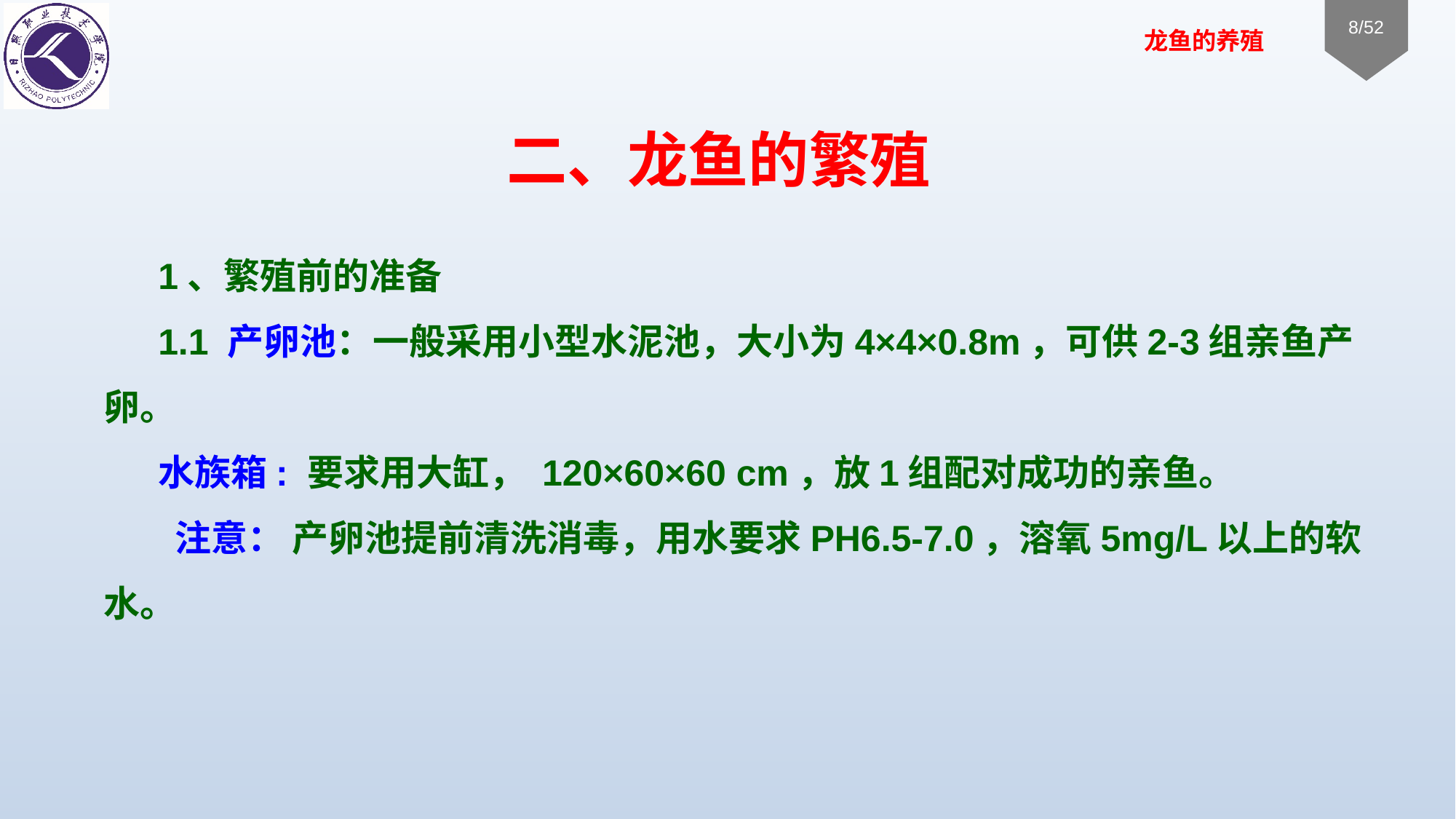

# 二、龙鱼的繁殖
1、繁殖前的准备
1.1 产卵池：一般采用小型水泥池，大小为4×4×0.8m，可供2-3组亲鱼产卵。
水族箱: 要求用大缸， 120×60×60 cm，放1组配对成功的亲鱼。
 注意： 产卵池提前清洗消毒，用水要求PH6.5-7.0，溶氧5mg/L以上的软水。